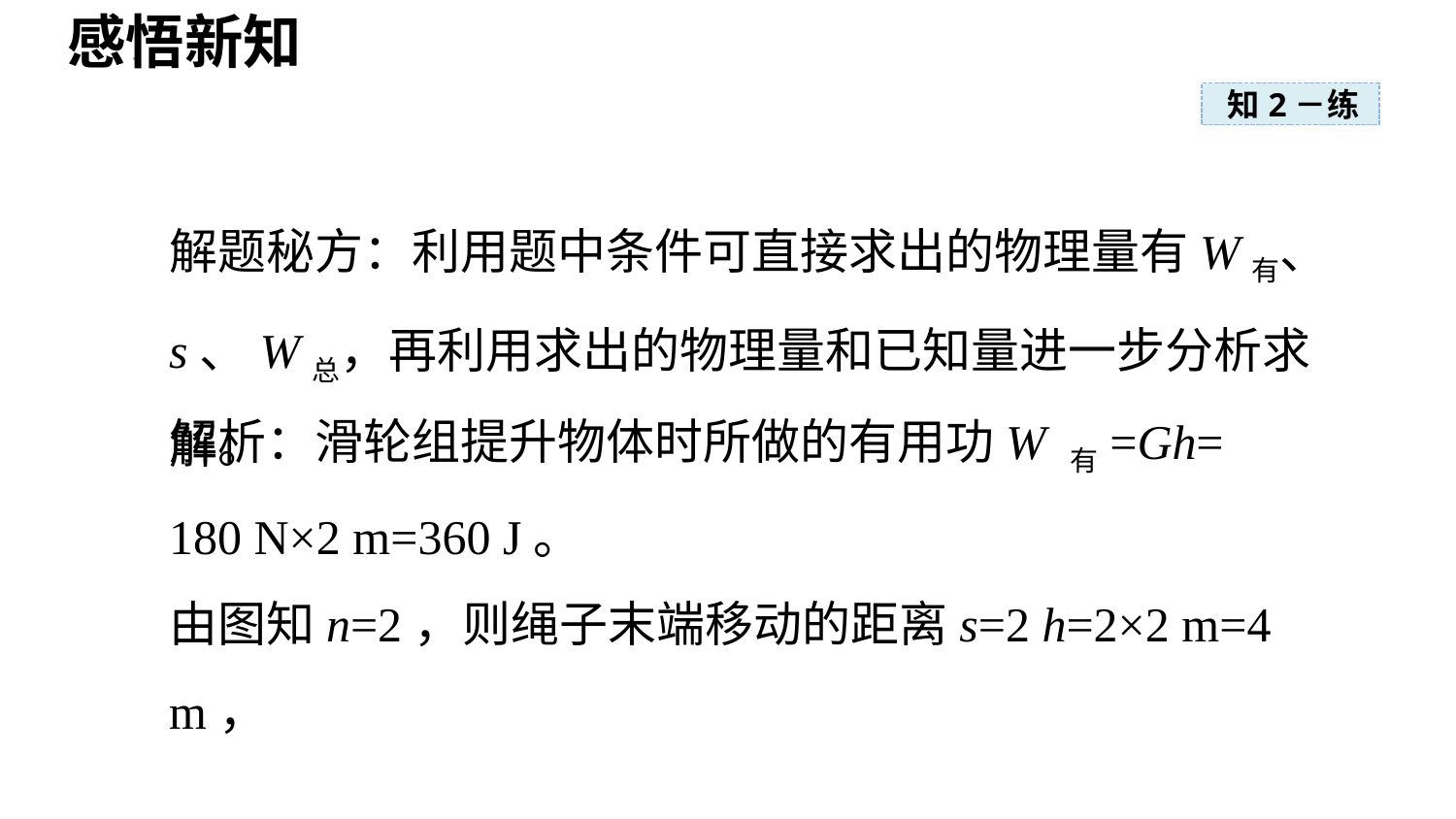

感悟新知
知2－练

解题秘方：利用题中条件可直接求出的物理量有W有、s、W总，再利用求出的物理量和已知量进一步分析求解。
解析：滑轮组提升物体时所做的有用功W 有=Gh=
180 N×2 m=360 J。
由图知n=2，则绳子末端移动的距离s=2 h=2×2 m=4 m，